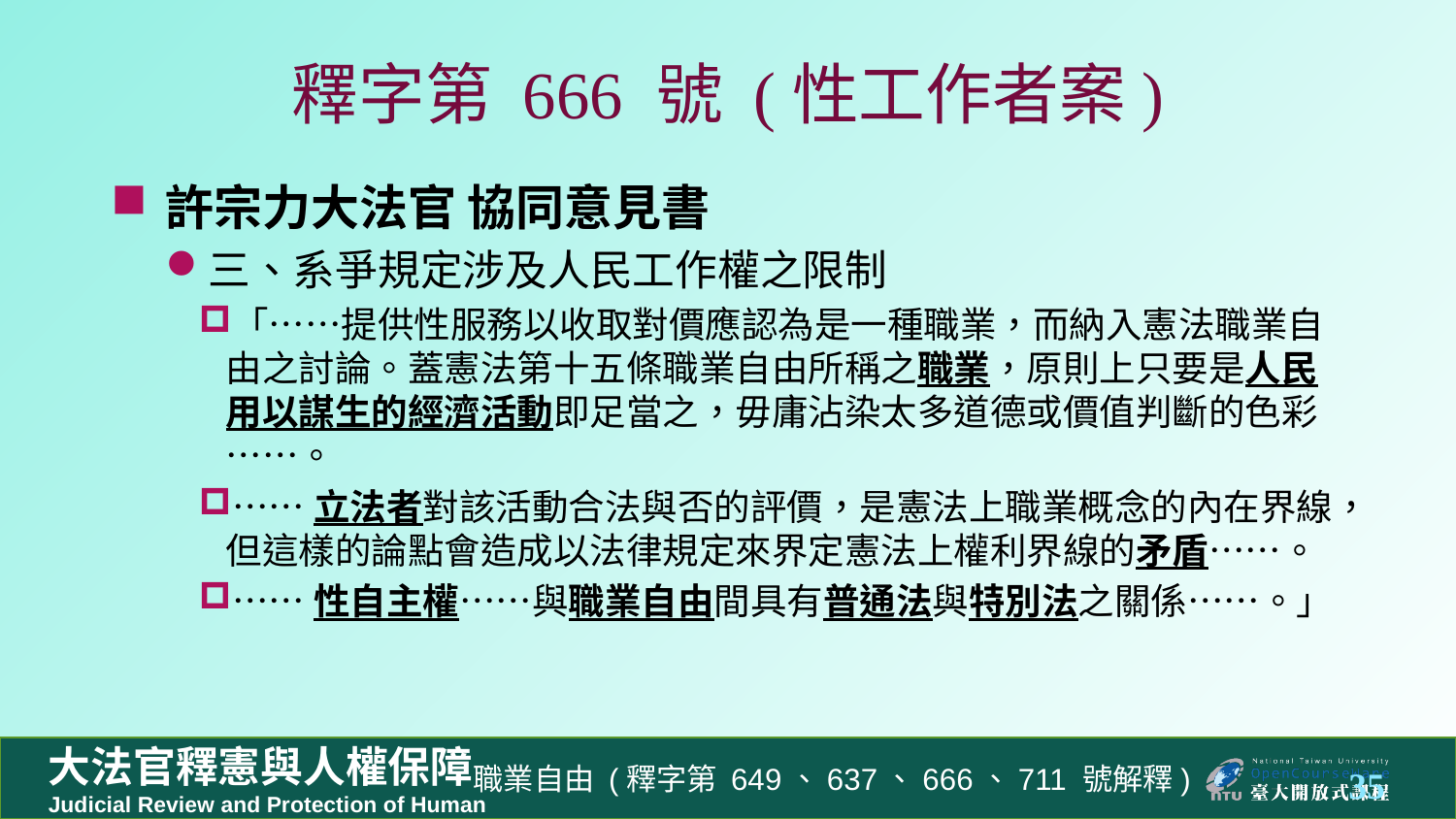

# 釋字第 666 號 (性工作者案)
許宗力大法官 協同意見書
三、系爭規定涉及人民工作權之限制
「……提供性服務以收取對價應認為是一種職業，而納入憲法職業自由之討論。蓋憲法第十五條職業自由所稱之職業，原則上只要是人民用以謀生的經濟活動即足當之，毋庸沾染太多道德或價值判斷的色彩……。
……立法者對該活動合法與否的評價，是憲法上職業概念的內在界線，但這樣的論點會造成以法律規定來界定憲法上權利界線的矛盾……。
……性自主權……與職業自由間具有普通法與特別法之關係……。」